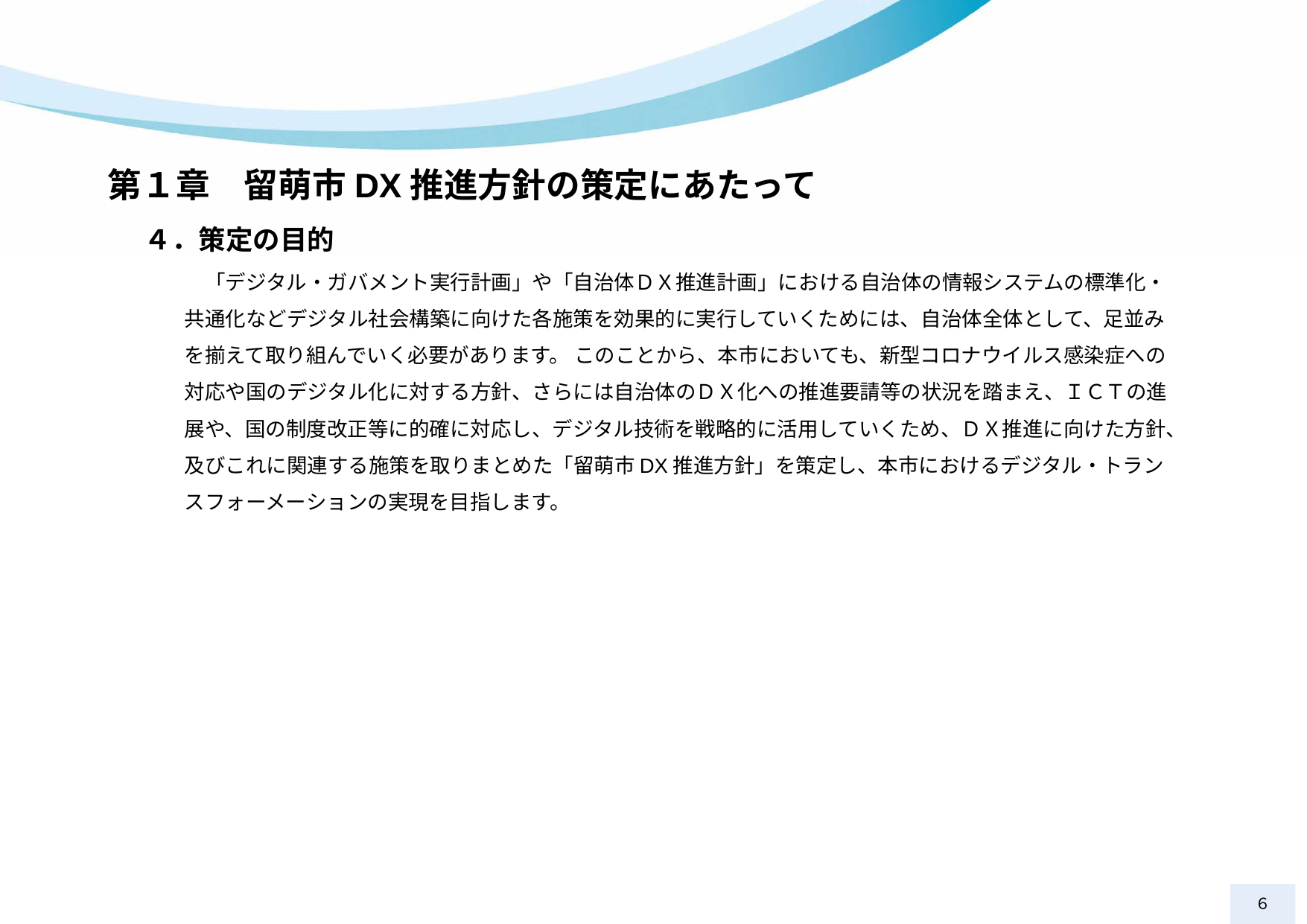

第１章　留萌市DX推進方針の策定にあたって
４．策定の目的
　「デジタル・ガバメント実行計画」や「自治体ＤＸ推進計画」における自治体の情報システムの標準化・共通化などデジタル社会構築に向けた各施策を効果的に実行していくためには、自治体全体として、足並みを揃えて取り組んでいく必要があります。 このことから、本市においても、新型コロナウイルス感染症への対応や国のデジタル化に対する方針、さらには自治体のＤＸ化への推進要請等の状況を踏まえ、ＩＣＴの進展や、国の制度改正等に的確に対応し、デジタル技術を戦略的に活用していくため、ＤＸ推進に向けた方針、及びこれに関連する施策を取りまとめた「留萌市DX推進方針」を策定し、本市におけるデジタル・トランスフォーメーションの実現を目指します。
1
６